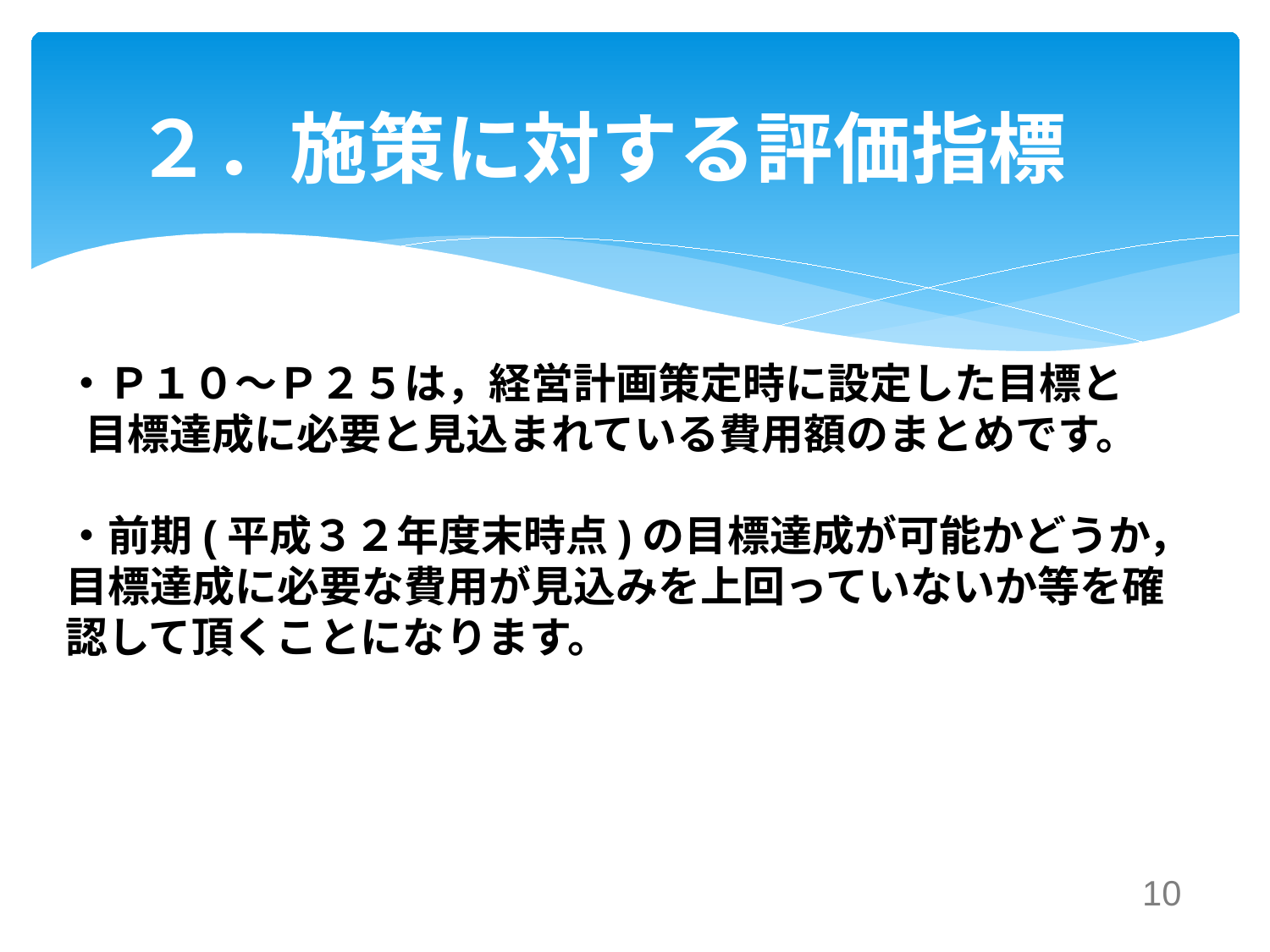

# ２．施策に対する評価指標
・Ｐ１０～Ｐ２５は，経営計画策定時に設定した目標と
 目標達成に必要と見込まれている費用額のまとめです。

・前期(平成３２年度末時点)の目標達成が可能かどうか，目標達成に必要な費用が見込みを上回っていないか等を確認して頂くことになります。
10